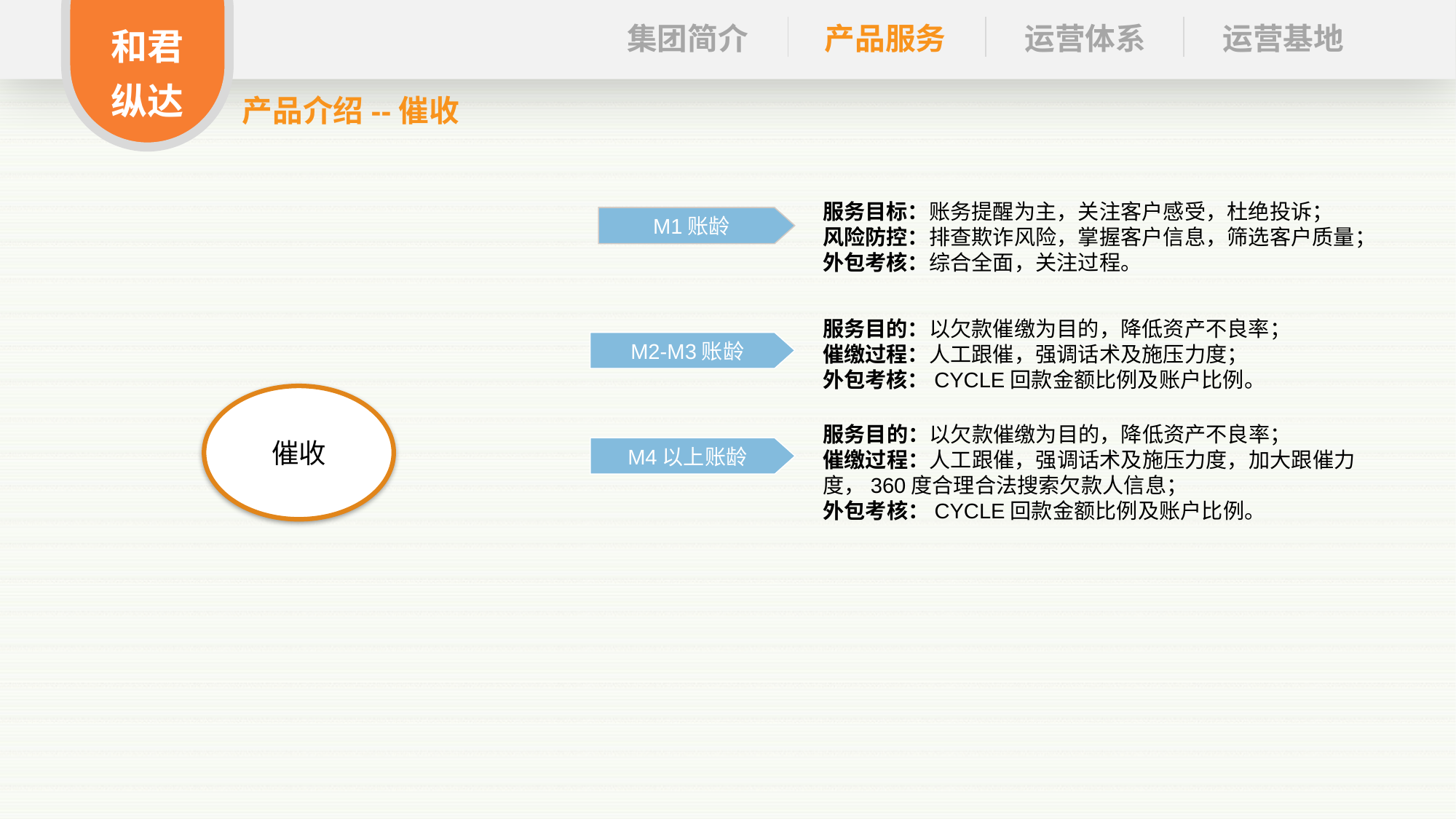

集团简介
产品服务
运营体系
运营基地
和君
纵达
产品介绍--催收
催收
信息
资产
服务目标：账务提醒为主，关注客户感受，杜绝投诉；
风险防控：排查欺诈风险，掌握客户信息，筛选客户质量；
外包考核：综合全面，关注过程。
M1账龄
服务目的：以欠款催缴为目的，降低资产不良率；
催缴过程：人工跟催，强调话术及施压力度；
外包考核：CYCLE回款金额比例及账户比例。
M2-M3账龄

服务目的：以欠款催缴为目的，降低资产不良率；
催缴过程：人工跟催，强调话术及施压力度，加大跟催力度，360度合理合法搜索欠款人信息；
外包考核：CYCLE回款金额比例及账户比例。
M4以上账龄